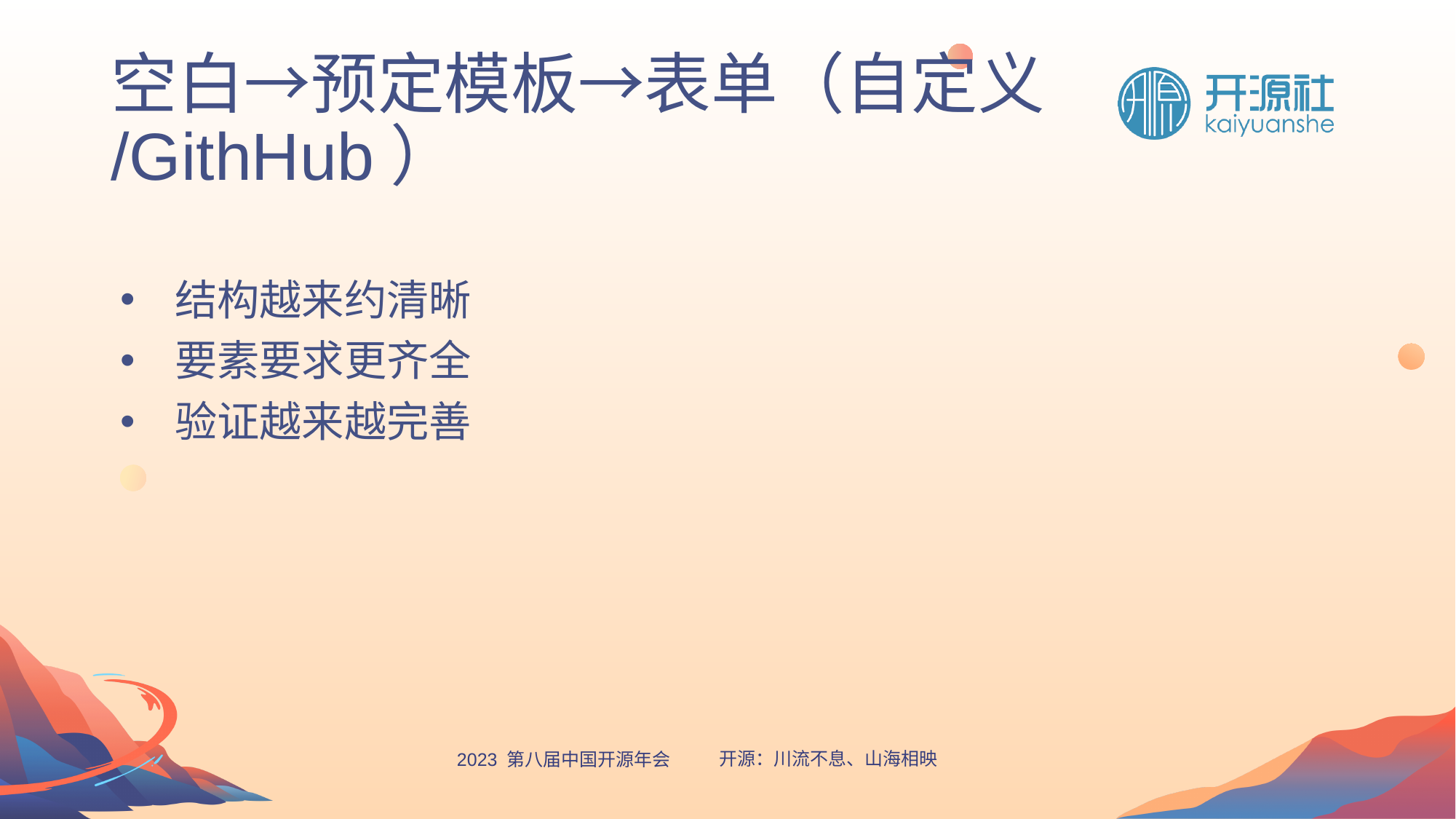

# 空白→预定模板→表单（自定义/GithHub）
结构越来约清晰
要素要求更齐全
验证越来越完善